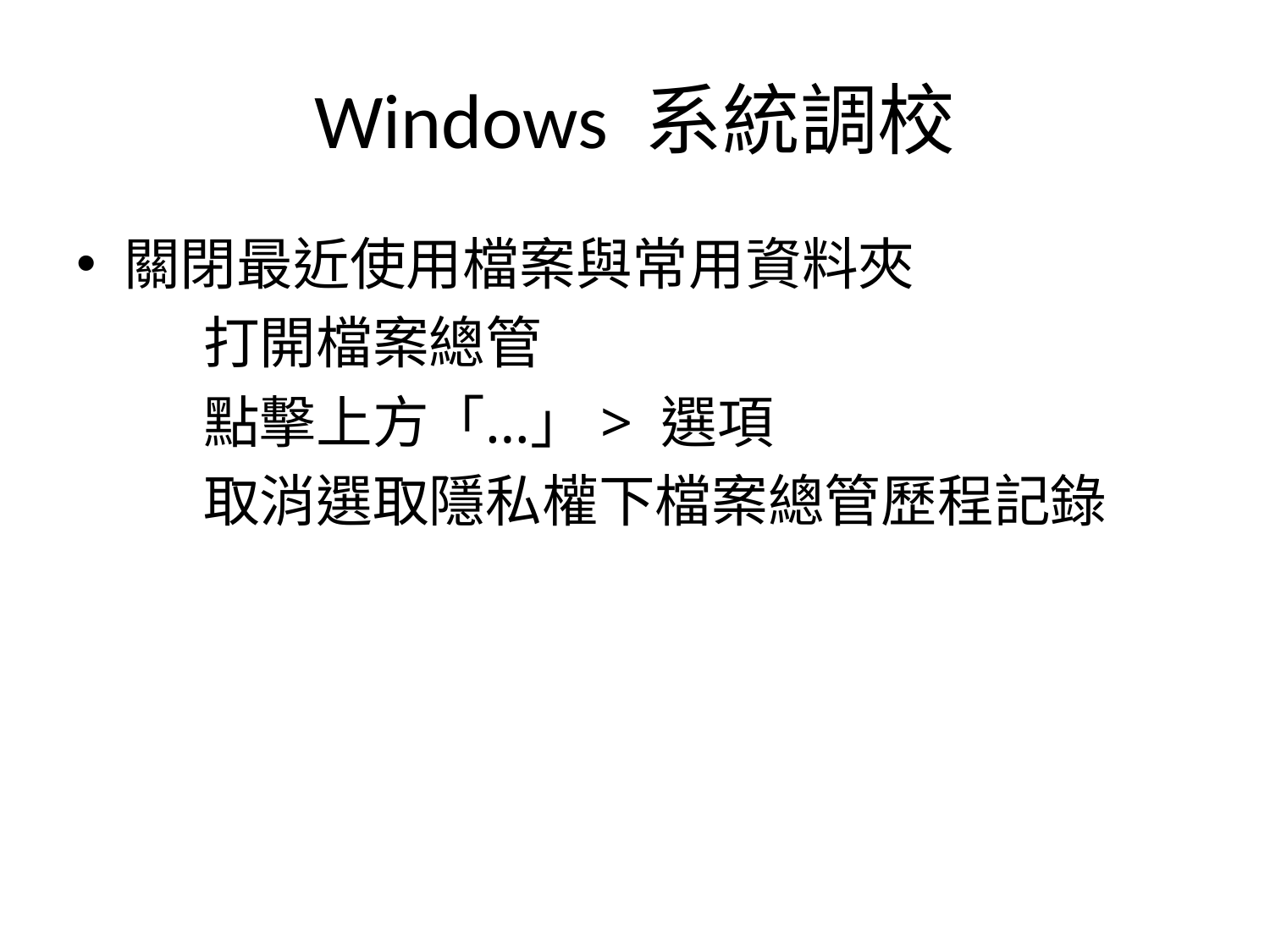

# Windows 系統調校
關閉最近使用檔案與常用資料夾
	打開檔案總管
	點擊上方「…」> 選項
	取消選取隱私權下檔案總管歷程記錄